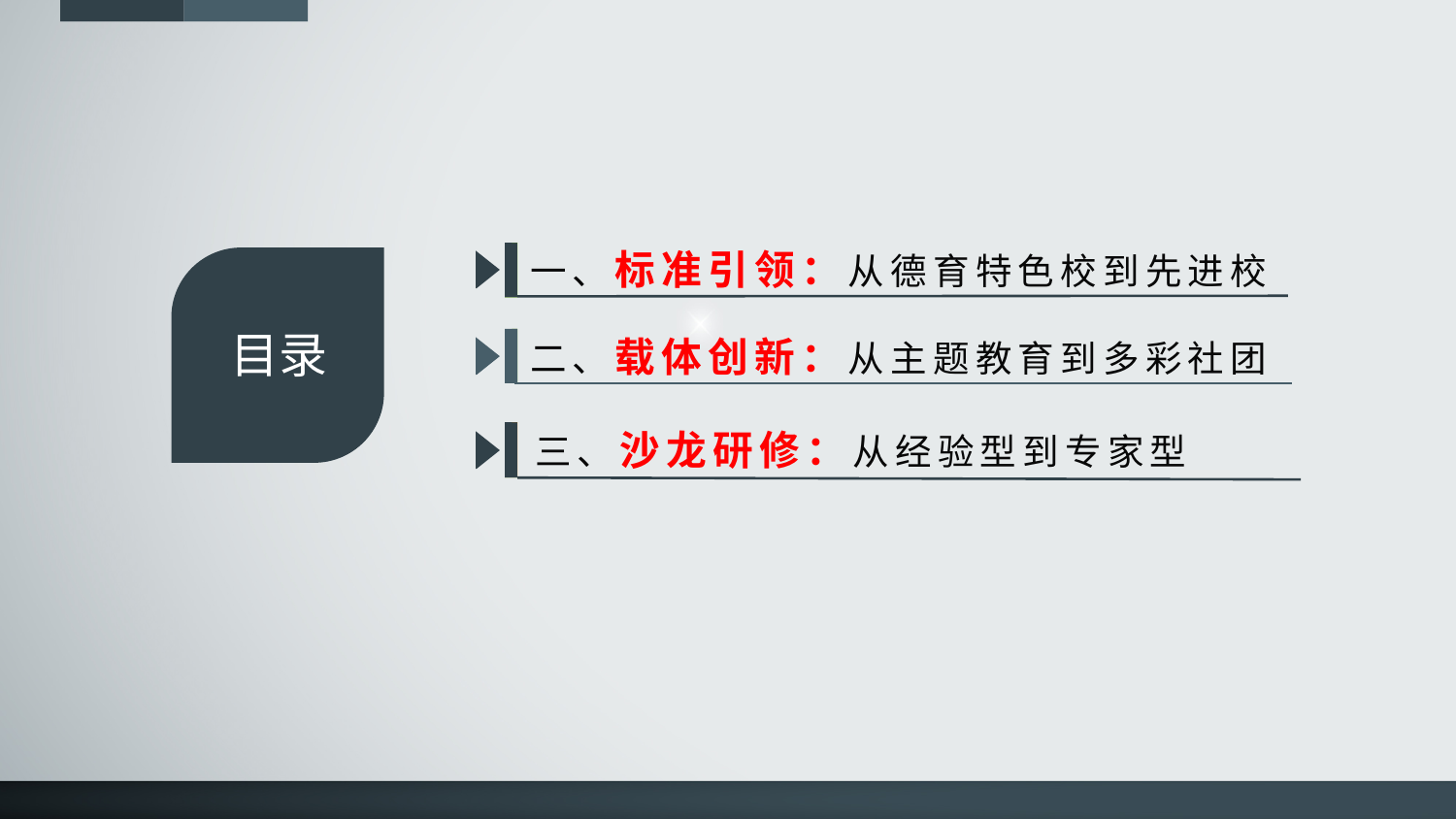

一、标准引领：从德育特色校到先进校

目录
二、载体创新：从主题教育到多彩社团

三、沙龙研修：从经验型到专家型